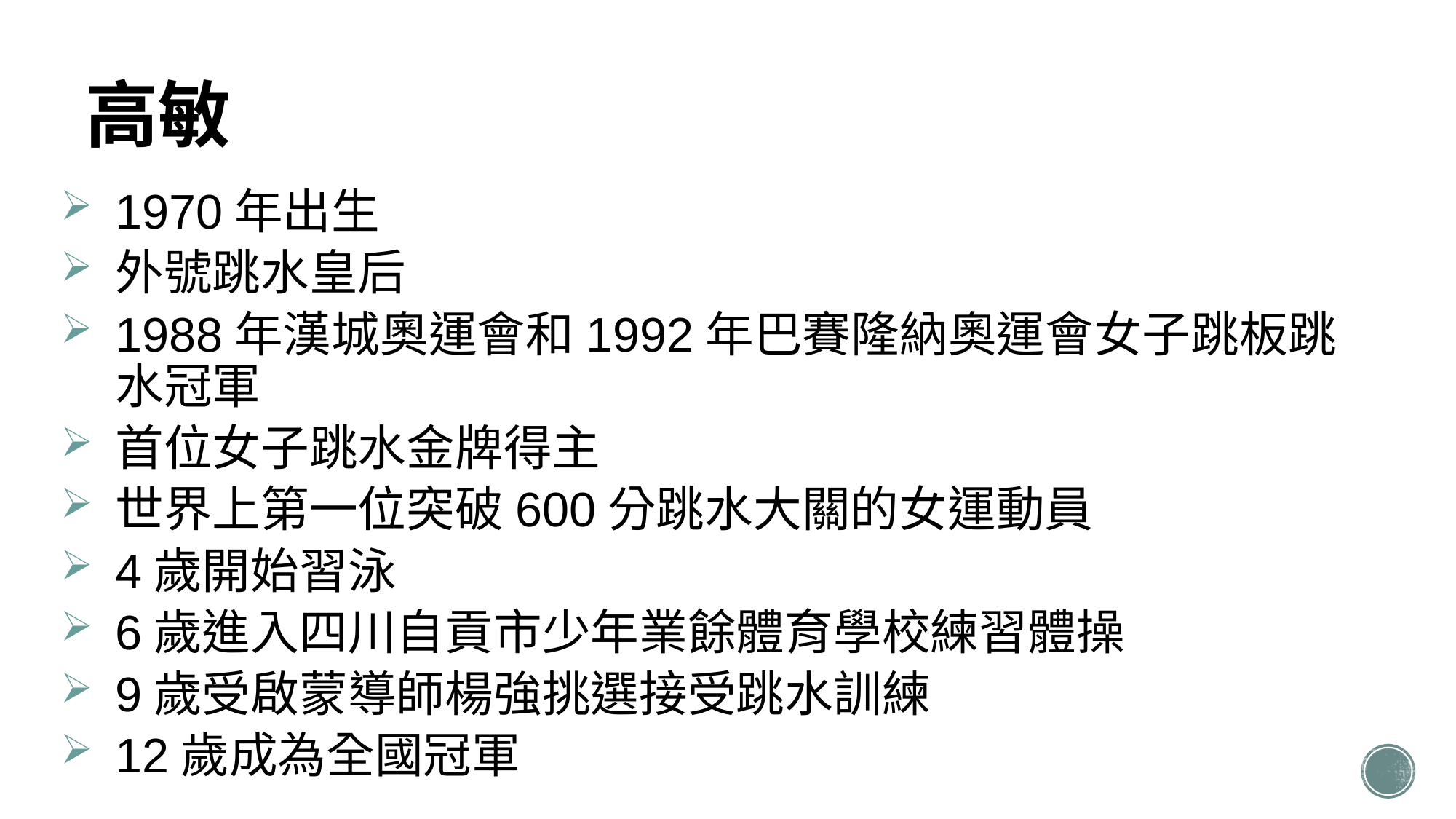

# 高敏
1970年出生
外號跳水皇后
1988年漢城奧運會和1992年巴賽隆納奧運會女子跳板跳水冠軍
首位女子跳水金牌得主
世界上第一位突破600分跳水大關的女運動員
4歲開始習泳
6歲進入四川自貢市少年業餘體育學校練習體操
9歲受啟蒙導師楊強挑選接受跳水訓練
12歲成為全國冠軍